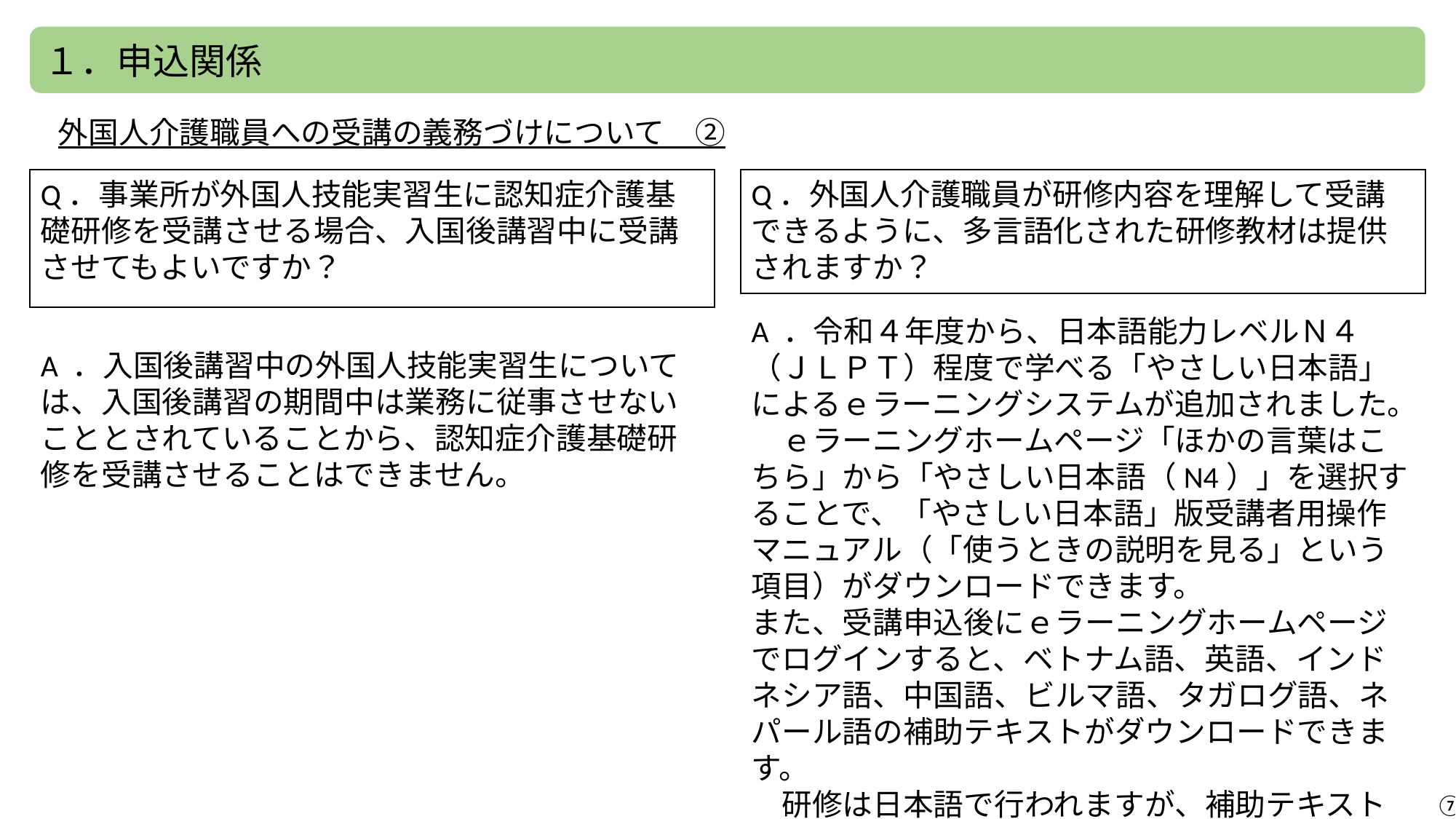

１．申込関係
外国人介護職員への受講の義務づけについて　②
Q．事業所が外国人技能実習生に認知症介護基礎研修を受講させる場合、入国後講習中に受講させてもよいですか？
Q．外国人介護職員が研修内容を理解して受講できるように、多言語化された研修教材は提供されますか？
A ．令和４年度から、日本語能力レベルＮ４（ＪＬＰＴ）程度で学べる「やさしい日本語」によるｅラーニングシステムが追加されました。
　ｅラーニングホームページ「ほかの言葉はこちら」から「やさしい日本語（N4）」を選択することで、「やさしい日本語」版受講者用操作マニュアル（「使うときの説明を見る」という項目）がダウンロードできます。
また、受講申込後にｅラーニングホームページでログインすると、ベトナム語、英語、インドネシア語、中国語、ビルマ語、タガログ語、ネパール語の補助テキストがダウンロードできます。
　研修は日本語で行われますが、補助テキストを参考にしながら理解を深め、受講を進めてください。
A ．入国後講習中の外国人技能実習生については、入国後講習の期間中は業務に従事させないこととされていることから、認知症介護基礎研修を受講させることはできません。

⑦